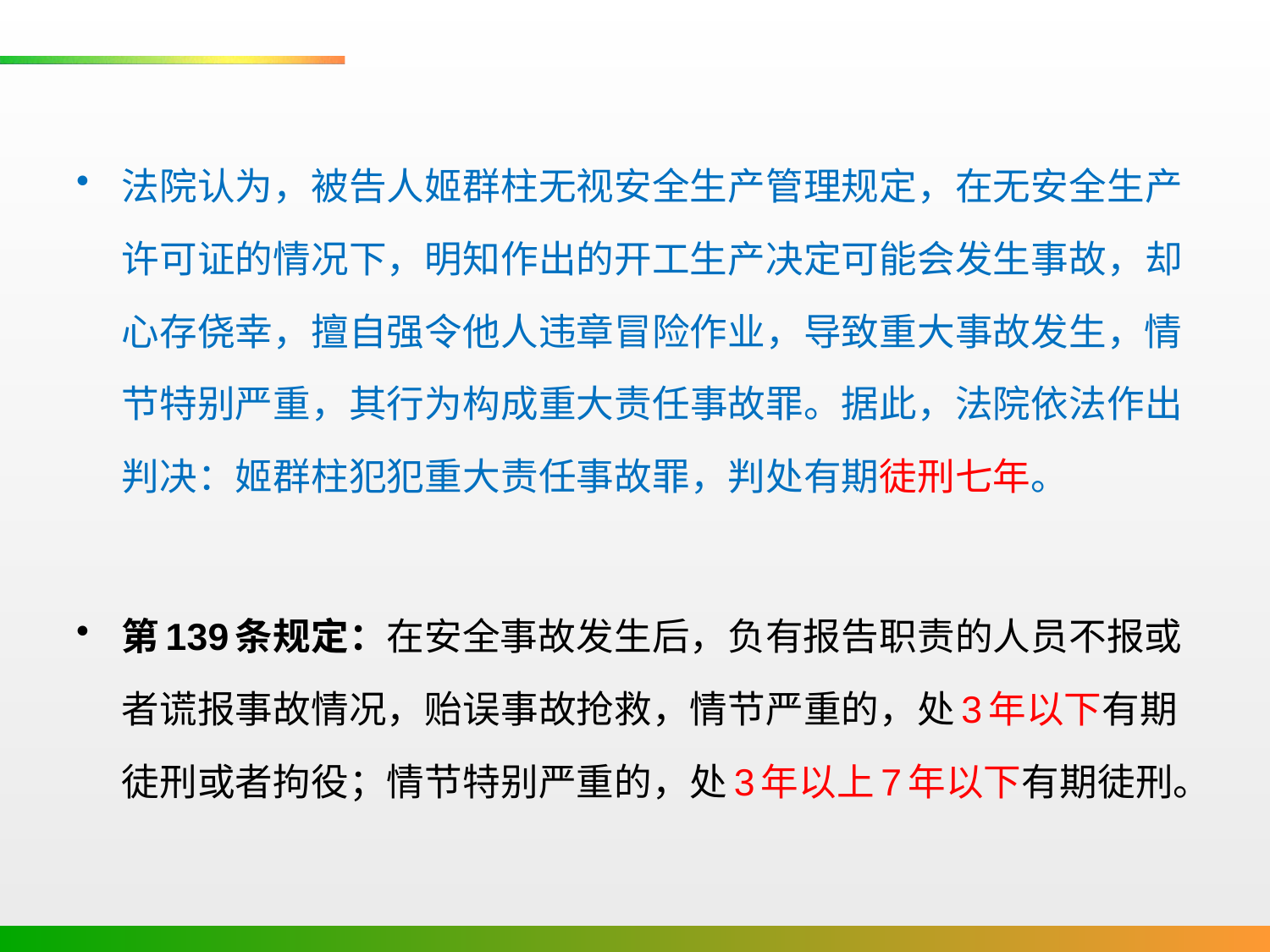

法院认为，被告人姬群柱无视安全生产管理规定，在无安全生产许可证的情况下，明知作出的开工生产决定可能会发生事故，却心存侥幸，擅自强令他人违章冒险作业，导致重大事故发生，情节特别严重，其行为构成重大责任事故罪。据此，法院依法作出判决：姬群柱犯犯重大责任事故罪，判处有期徒刑七年。

第139条规定：在安全事故发生后，负有报告职责的人员不报或者谎报事故情况，贻误事故抢救，情节严重的，处3年以下有期徒刑或者拘役；情节特别严重的，处3年以上7年以下有期徒刑。